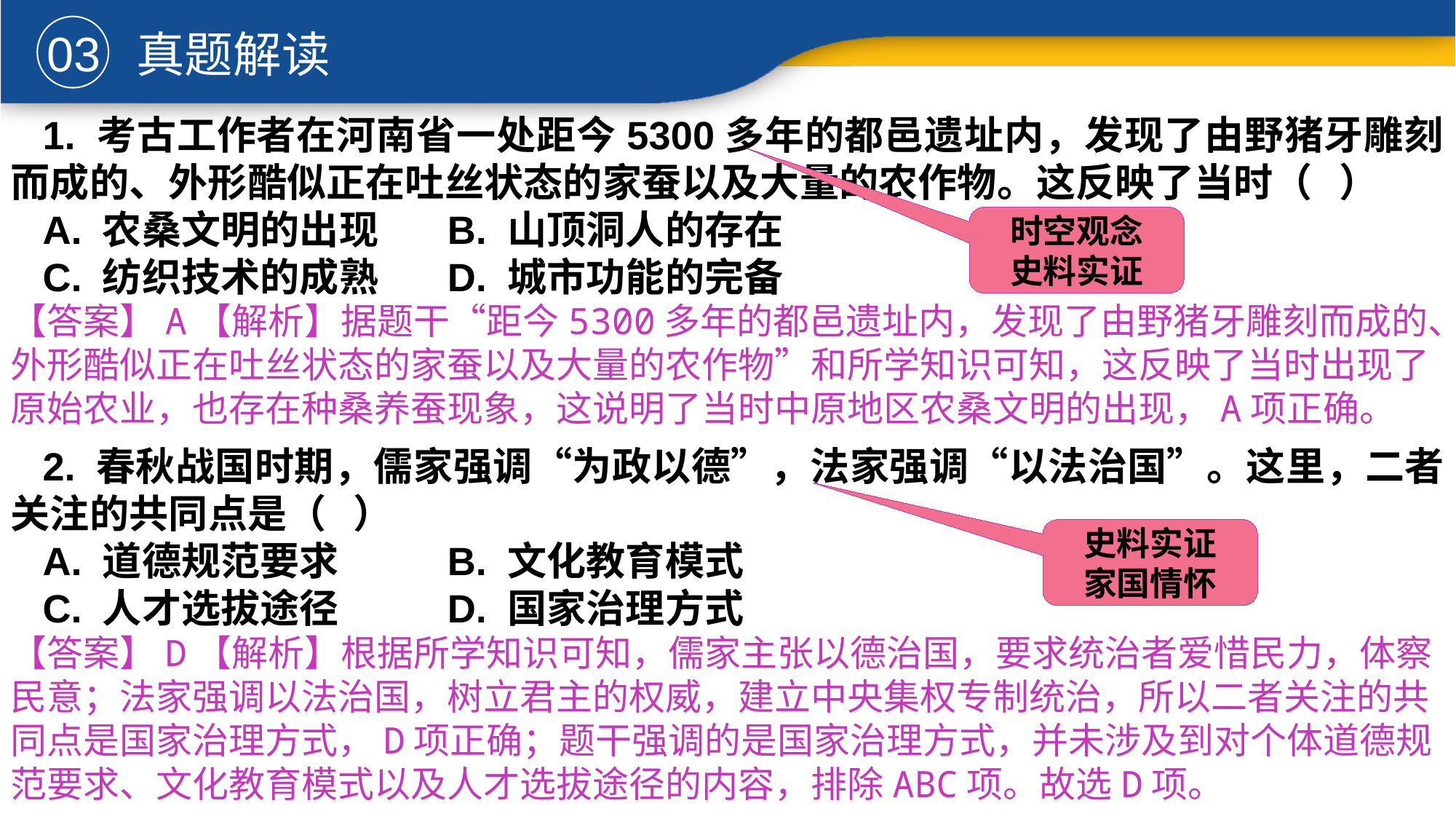

03
真题解读
1. 考古工作者在河南省一处距今5300多年的都邑遗址内，发现了由野猪牙雕刻而成的、外形酷似正在吐丝状态的家蚕以及大量的农作物。这反映了当时（   ）
A. 农桑文明的出现	B. 山顶洞人的存在
C. 纺织技术的成熟	D. 城市功能的完备

2. 春秋战国时期，儒家强调“为政以德”，法家强调“以法治国”。这里，二者关注的共同点是（   ）
A. 道德规范要求	B. 文化教育模式
C. 人才选拔途径	D. 国家治理方式
时空观念
史料实证
【答案】A【解析】据题干“距今5300多年的都邑遗址内，发现了由野猪牙雕刻而成的、外形酷似正在吐丝状态的家蚕以及大量的农作物”和所学知识可知，这反映了当时出现了原始农业，也存在种桑养蚕现象，这说明了当时中原地区农桑文明的出现，A项正确。
史料实证
家国情怀
【答案】D【解析】根据所学知识可知，儒家主张以德治国，要求统治者爱惜民力，体察民意；法家强调以法治国，树立君主的权威，建立中央集权专制统治，所以二者关注的共同点是国家治理方式，D项正确；题干强调的是国家治理方式，并未涉及到对个体道德规范要求、文化教育模式以及人才选拔途径的内容，排除ABC项。故选D项。